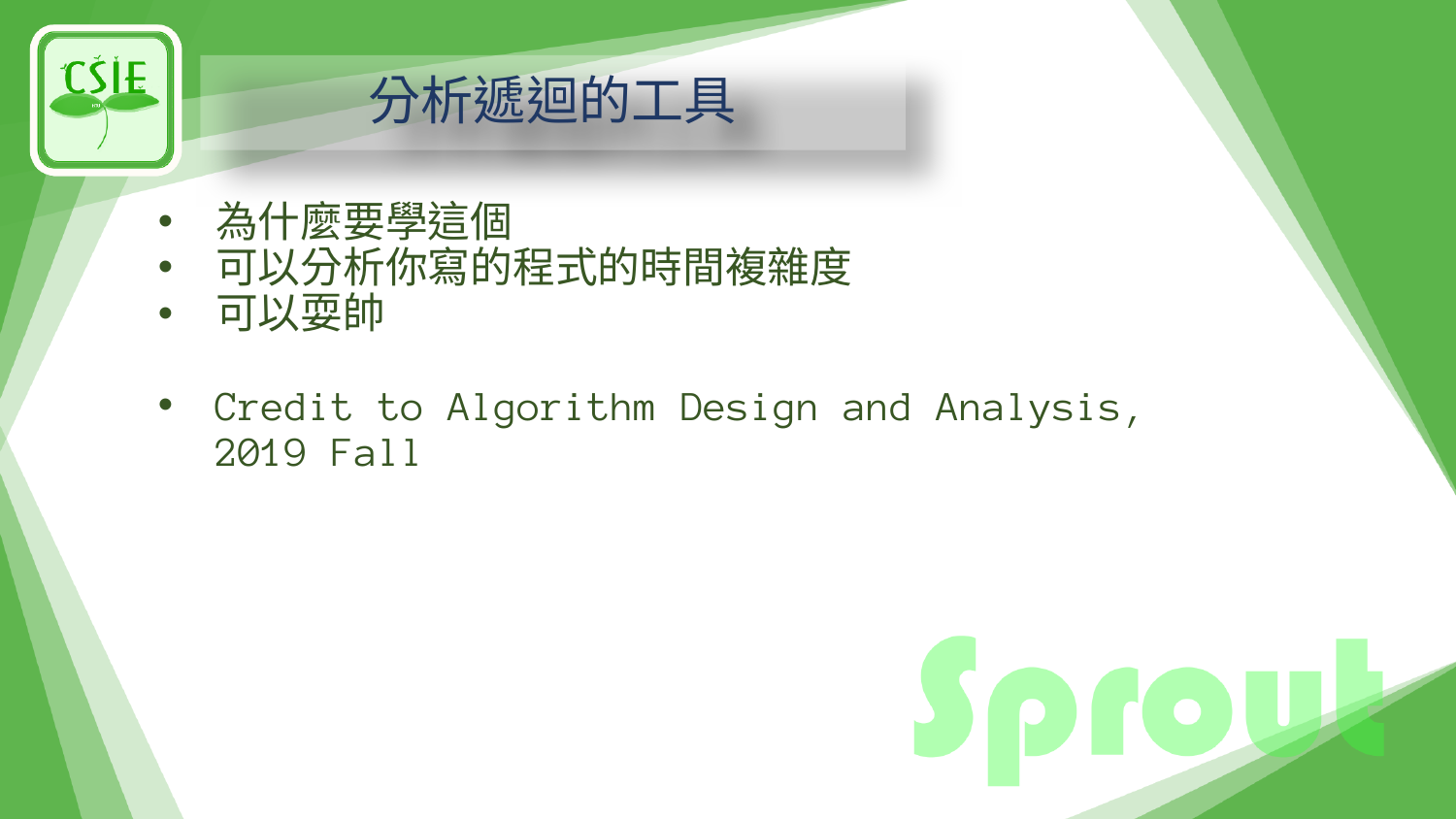

# 分析遞迴的工具
為什麼要學這個
可以分析你寫的程式的時間複雜度
可以耍帥
Credit to Algorithm Design and Analysis,
2019 Fall